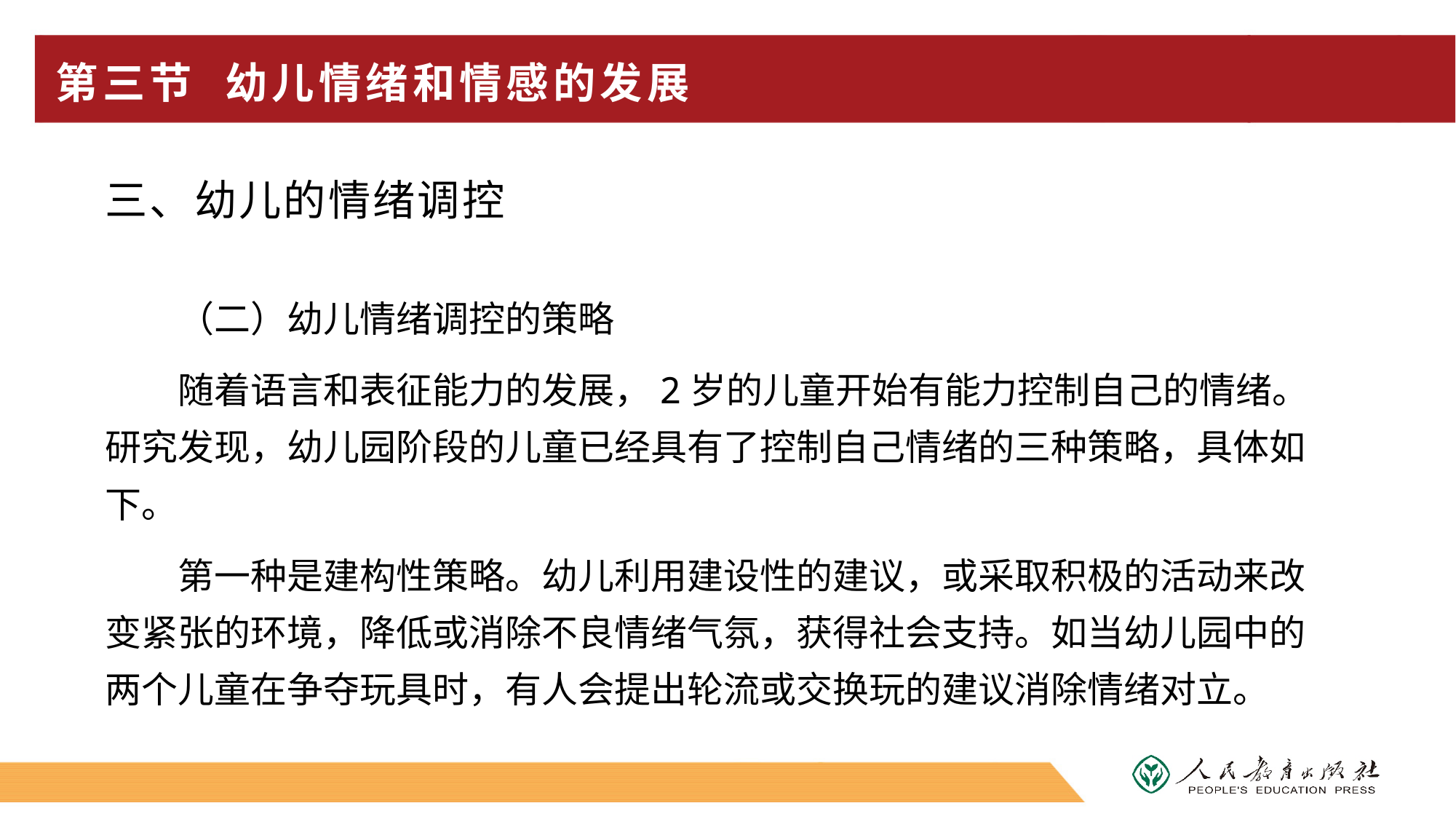

# 第三节  幼儿情绪和情感的发展
三、幼儿的情绪调控
（二）幼儿情绪调控的策略
随着语言和表征能力的发展，2岁的儿童开始有能力控制自己的情绪。研究发现，幼儿园阶段的儿童已经具有了控制自己情绪的三种策略，具体如下。
第一种是建构性策略。幼儿利用建设性的建议，或采取积极的活动来改变紧张的环境，降低或消除不良情绪气氛，获得社会支持。如当幼儿园中的两个儿童在争夺玩具时，有人会提出轮流或交换玩的建议消除情绪对立。